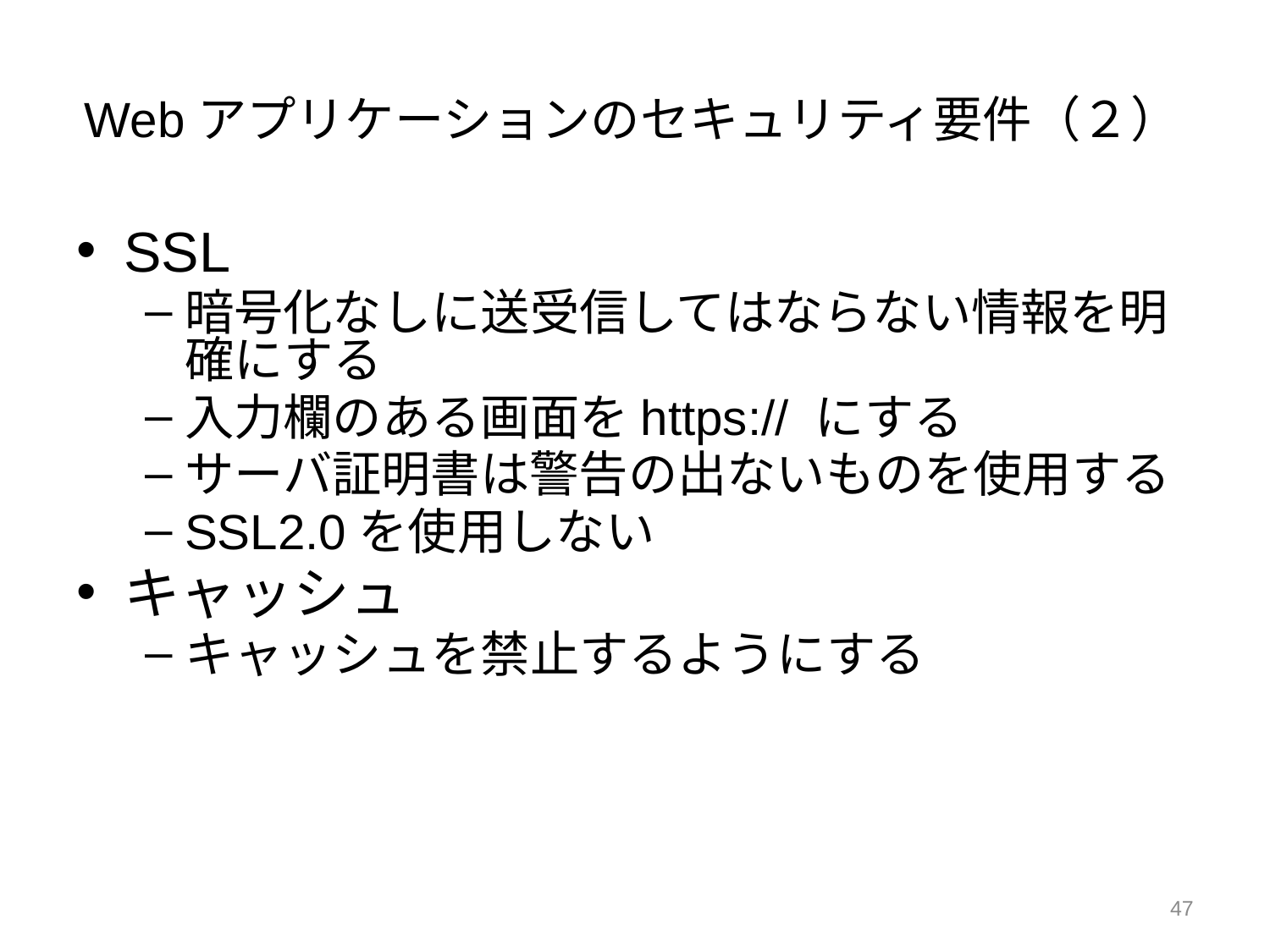

# Webアプリケーションのセキュリティ要件（２）
SSL
暗号化なしに送受信してはならない情報を明確にする
入力欄のある画面をhttps:// にする
サーバ証明書は警告の出ないものを使用する
SSL2.0を使用しない
キャッシュ
キャッシュを禁止するようにする
47